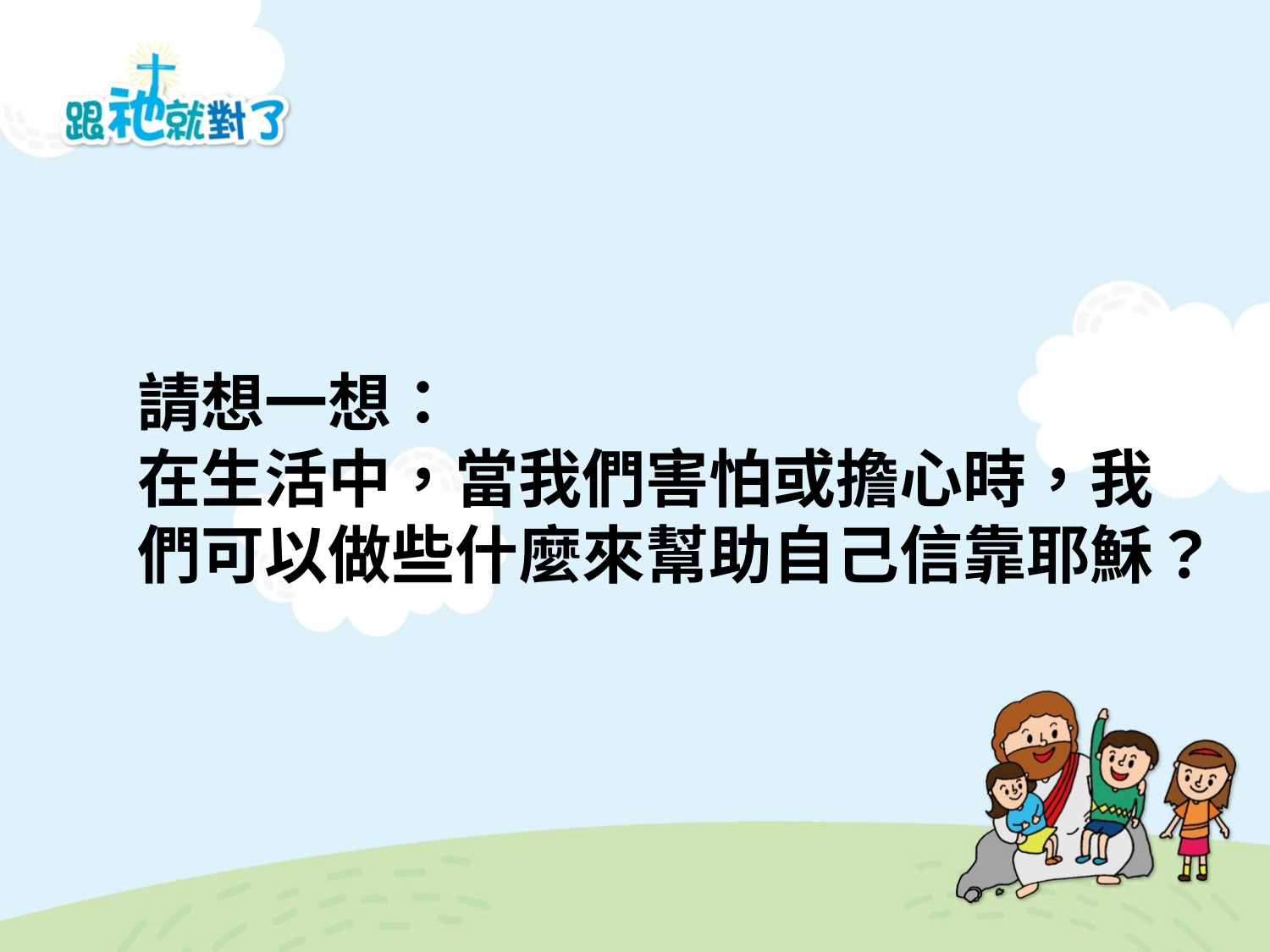

請想一想：
在生活中，當我們害怕或擔心時，我們可以做些什麼來幫助自己信靠耶穌？